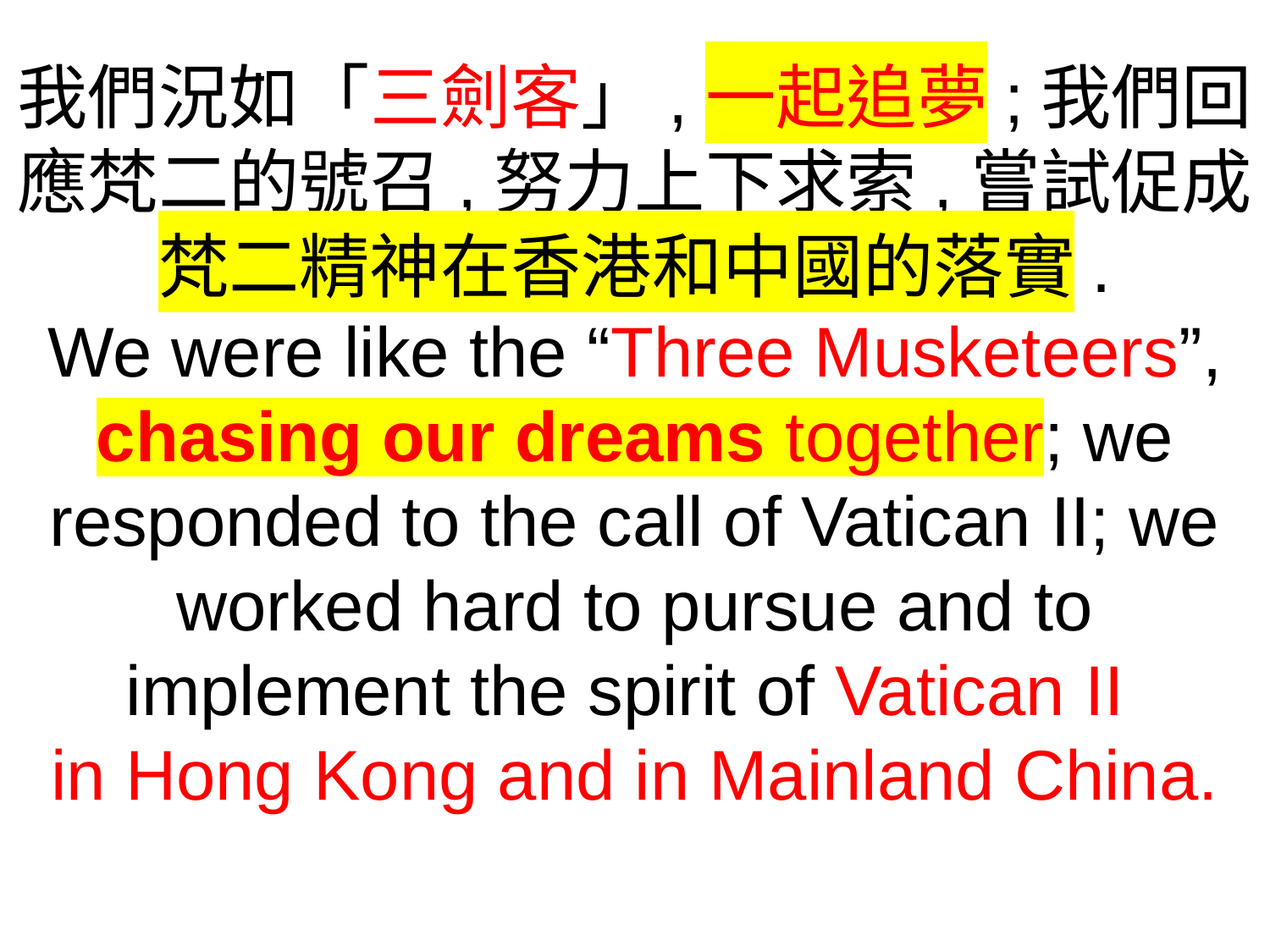

我們況如「三劍客」,一起追夢;我們回應梵二的號召,努力上下求索,嘗試促成
梵二精神在香港和中國的落實.
We were like the “Three Musketeers”, chasing our dreams together; we responded to the call of Vatican II; we worked hard to pursue and to implement the spirit of Vatican II
in Hong Kong and in Mainland China.